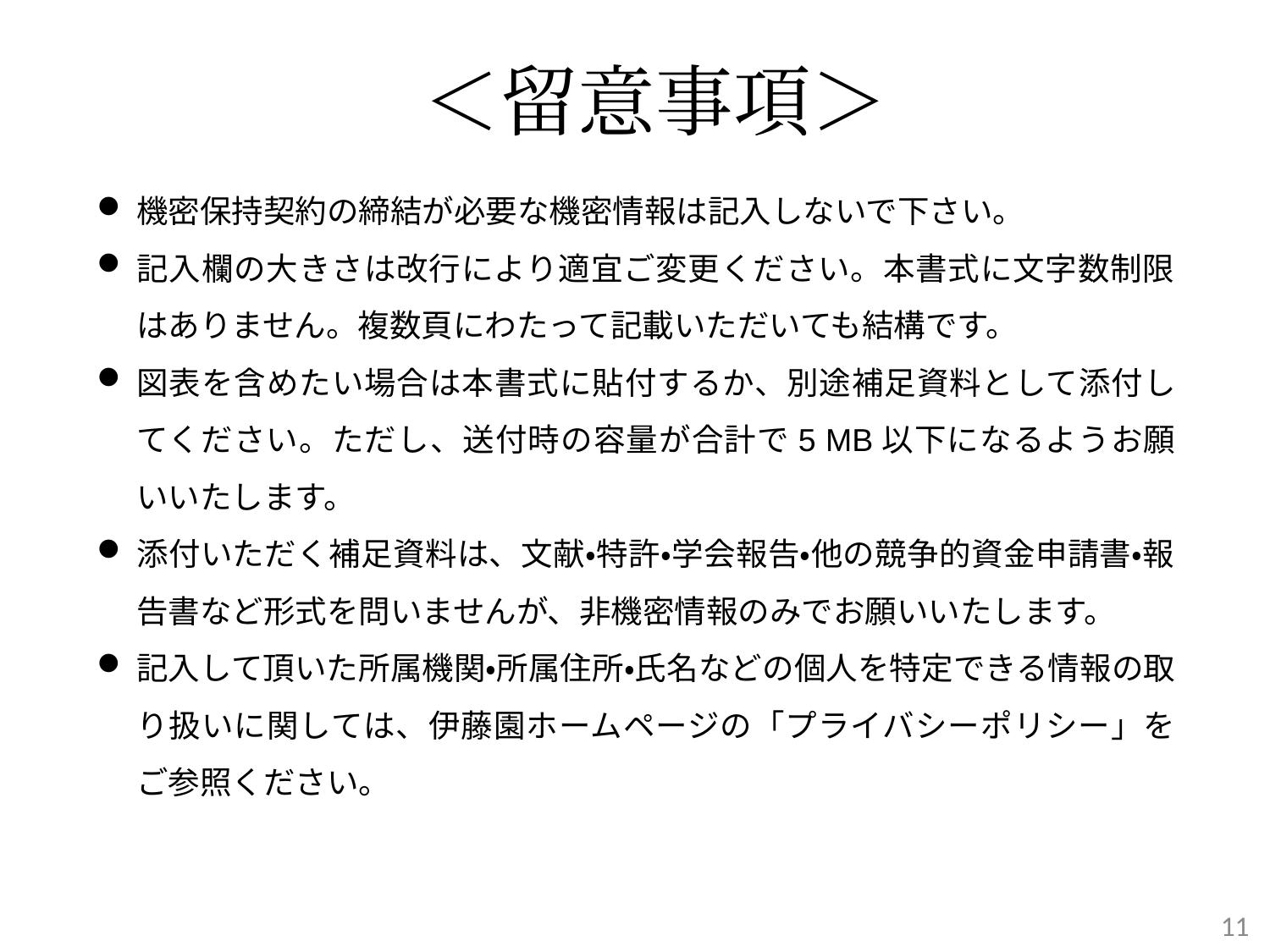

# ＜留意事項＞
機密保持契約の締結が必要な機密情報は記入しないで下さい。
記入欄の大きさは改行により適宜ご変更ください。本書式に文字数制限はありません。複数頁にわたって記載いただいても結構です。
図表を含めたい場合は本書式に貼付するか、別途補足資料として添付してください。ただし、送付時の容量が合計で5 MB以下になるようお願いいたします。
添付いただく補足資料は、文献・特許・学会報告・他の競争的資金申請書・報告書など形式を問いませんが、非機密情報のみでお願いいたします。
記入して頂いた所属機関・所属住所・氏名などの個人を特定できる情報の取り扱いに関しては、伊藤園ホームページの「プライバシーポリシー」をご参照ください。